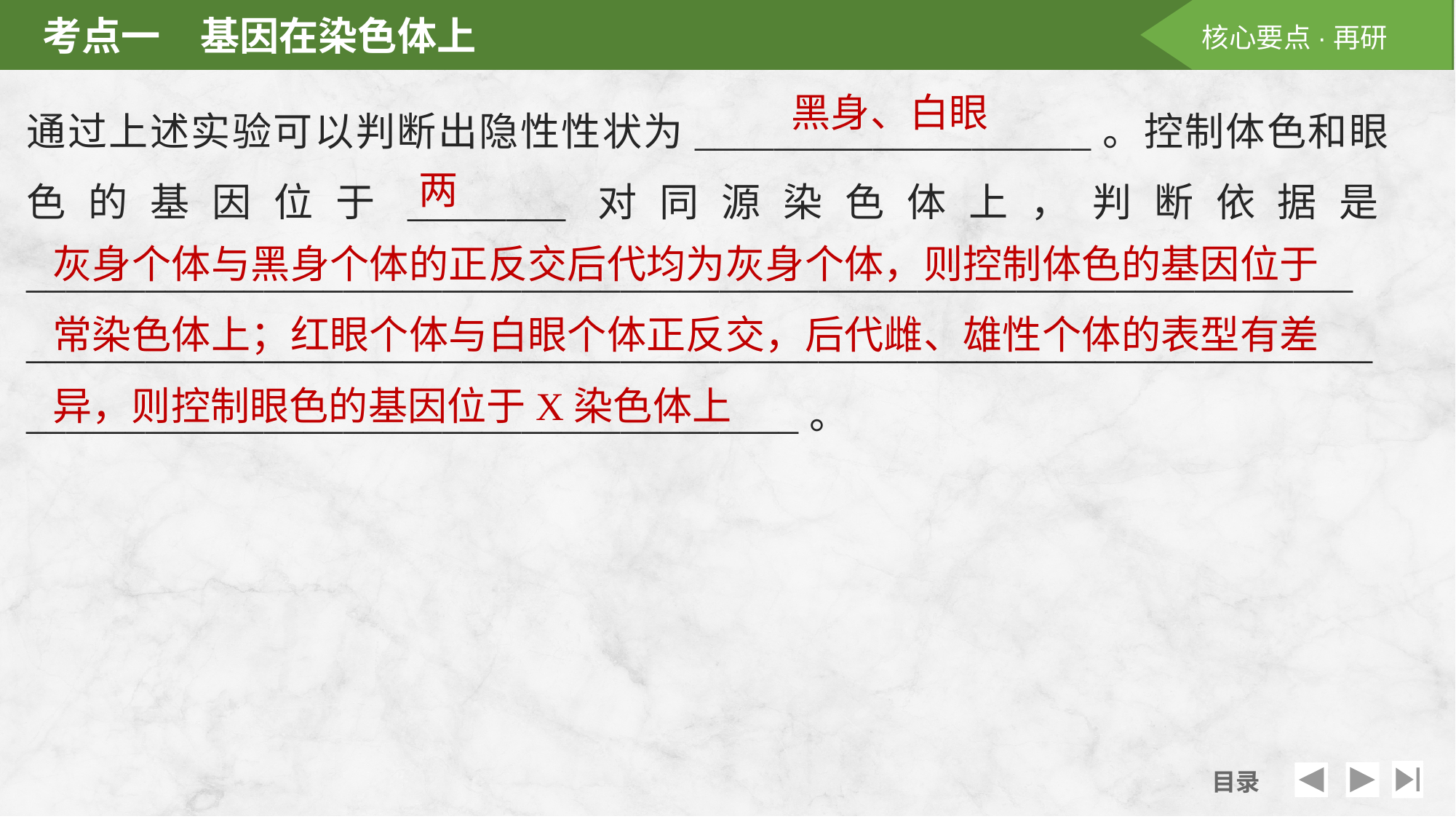

通过上述实验可以判断出隐性性状为____________________。控制体色和眼色的基因位于________对同源染色体上，判断依据是___________________________________________________________________
___________________________________________________________________________________________________________。
黑身、白眼
两
灰身个体与黑身个体的正反交后代均为灰身个体，则控制体色的基因位于常染色体上；红眼个体与白眼个体正反交，后代雌、雄性个体的表型有差异，则控制眼色的基因位于X染色体上